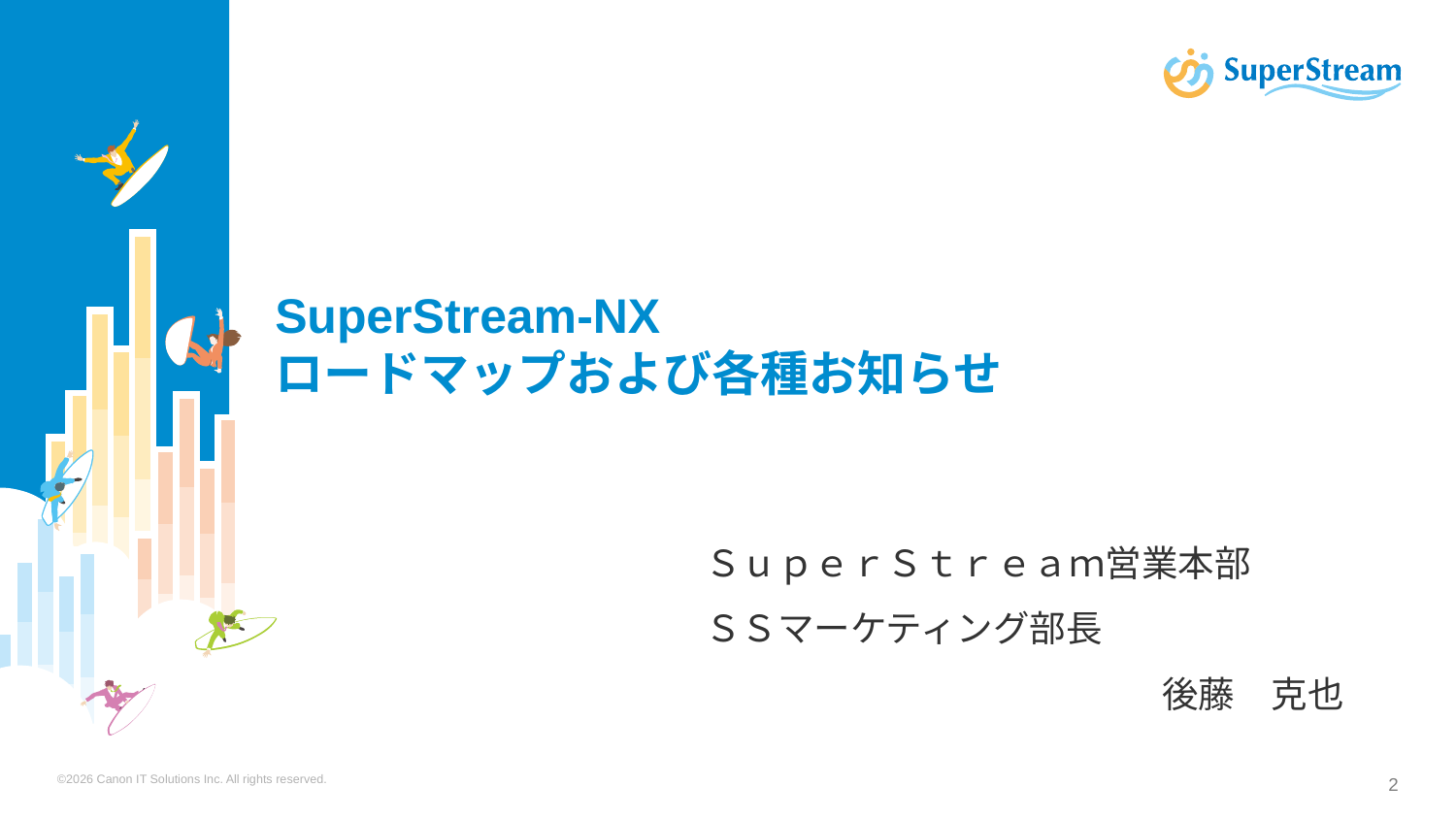

SuperStream-NX
ロードマップおよび各種お知らせ
ＳｕｐｅｒＳｔｒｅａｍ営業本部
ＳＳマーケティング部長
後藤　克也
©2026 Canon IT Solutions Inc. All rights reserved.
2